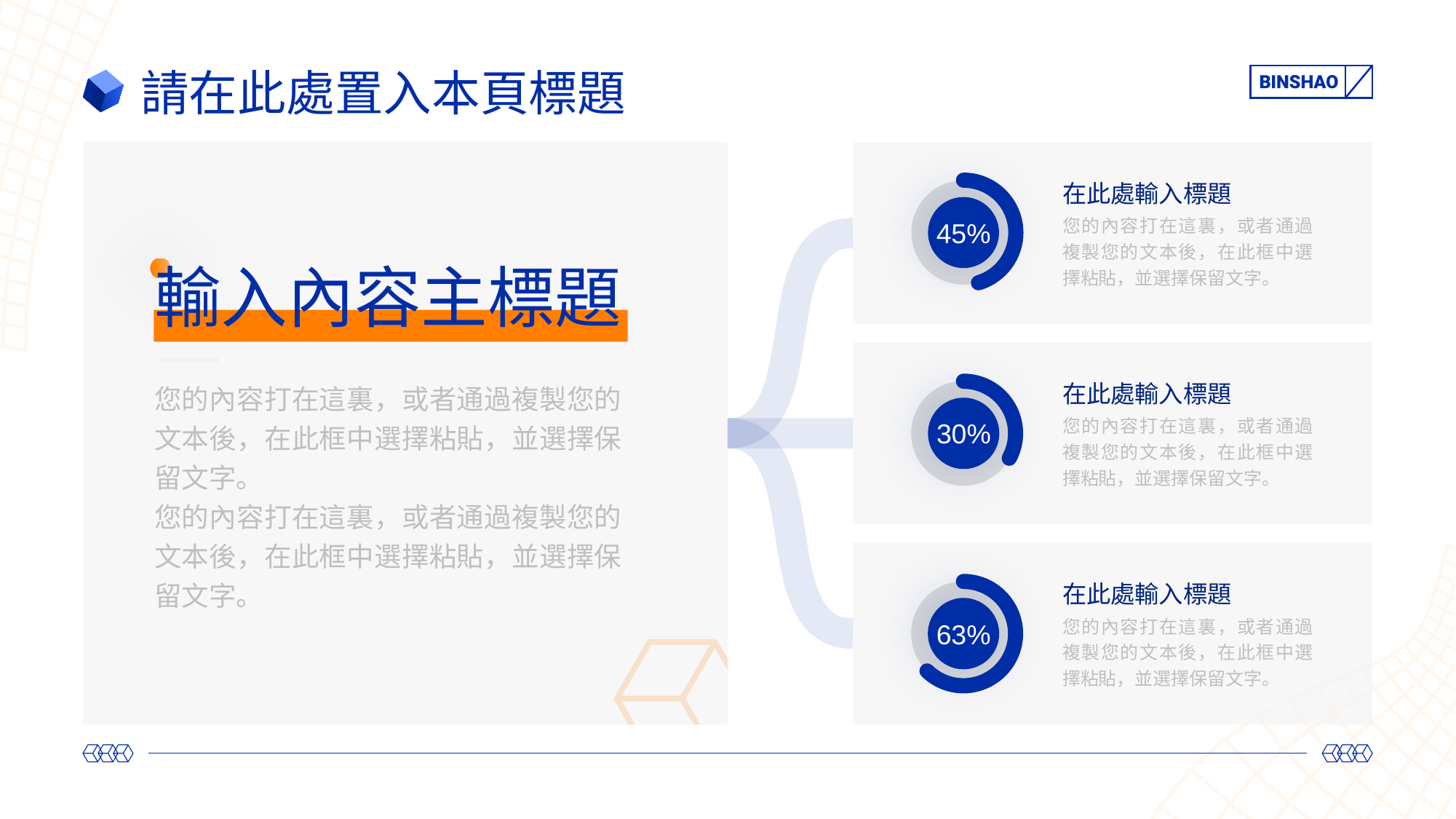

請在此處置入本頁標題

在此處輸入標題
您的內容打在這裏，或者通過複製您的文本後，在此框中選擇粘貼，並選擇保留文字。

45%
輸入內容主標題

您的內容打在這裏，或者通過複製您的文本後，在此框中選擇粘貼，並選擇保留文字。
您的內容打在這裏，或者通過複製您的文本後，在此框中選擇粘貼，並選擇保留文字。
在此處輸入標題
您的內容打在這裏，或者通過複製您的文本後，在此框中選擇粘貼，並選擇保留文字。

30%

在此處輸入標題
您的內容打在這裏，或者通過複製您的文本後，在此框中選擇粘貼，並選擇保留文字。

63%